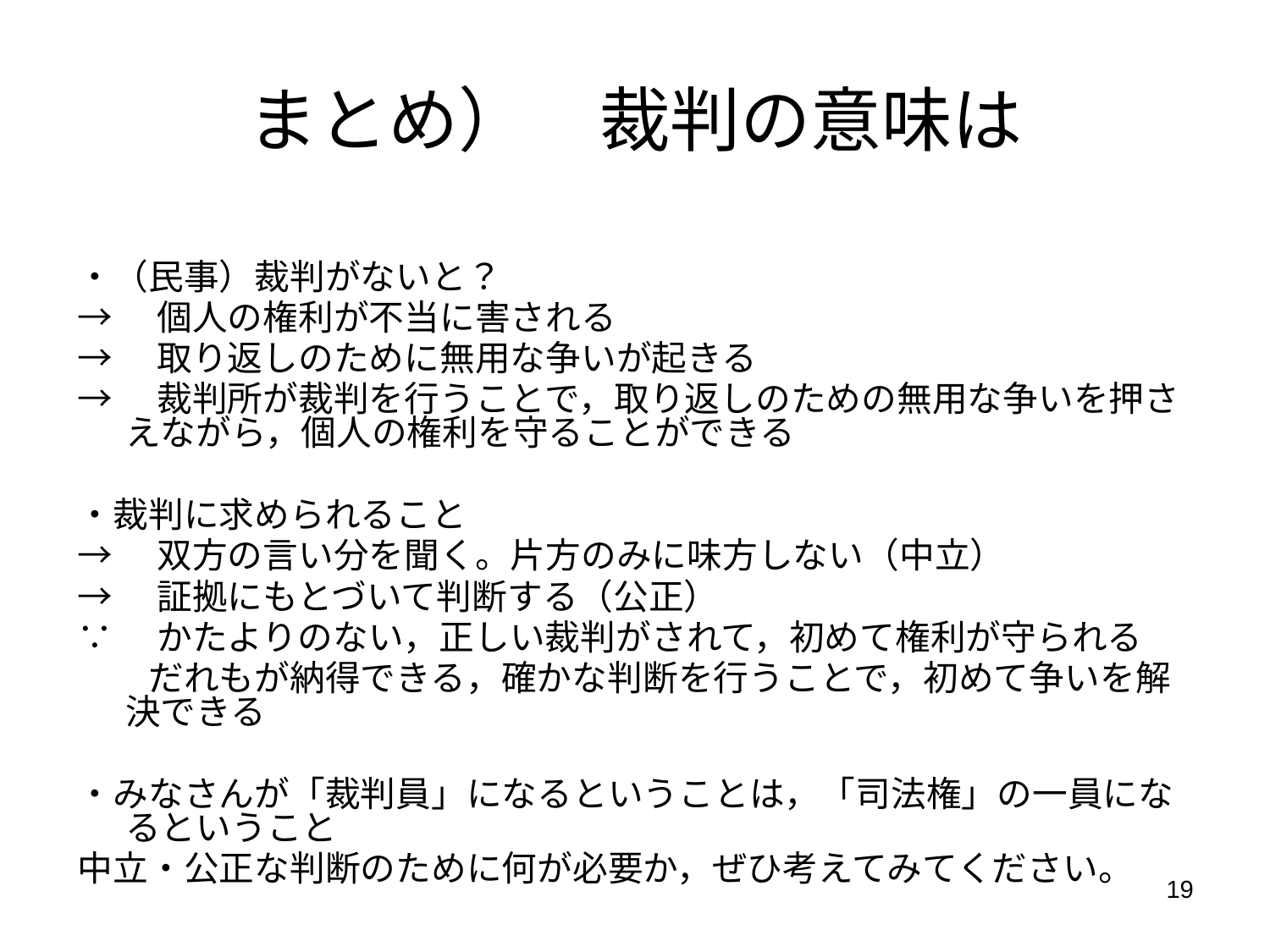

# まとめ）　裁判の意味は
・（民事）裁判がないと？
→　個人の権利が不当に害される
→　取り返しのために無用な争いが起きる
→　裁判所が裁判を行うことで，取り返しのための無用な争いを押さえながら，個人の権利を守ることができる

・裁判に求められること
→　双方の言い分を聞く。片方のみに味方しない（中立）
→　証拠にもとづいて判断する（公正）
∵　かたよりのない，正しい裁判がされて，初めて権利が守られる
　　だれもが納得できる，確かな判断を行うことで，初めて争いを解決できる

・みなさんが「裁判員」になるということは，「司法権」の一員になるということ
中立・公正な判断のために何が必要か，ぜひ考えてみてください。
19